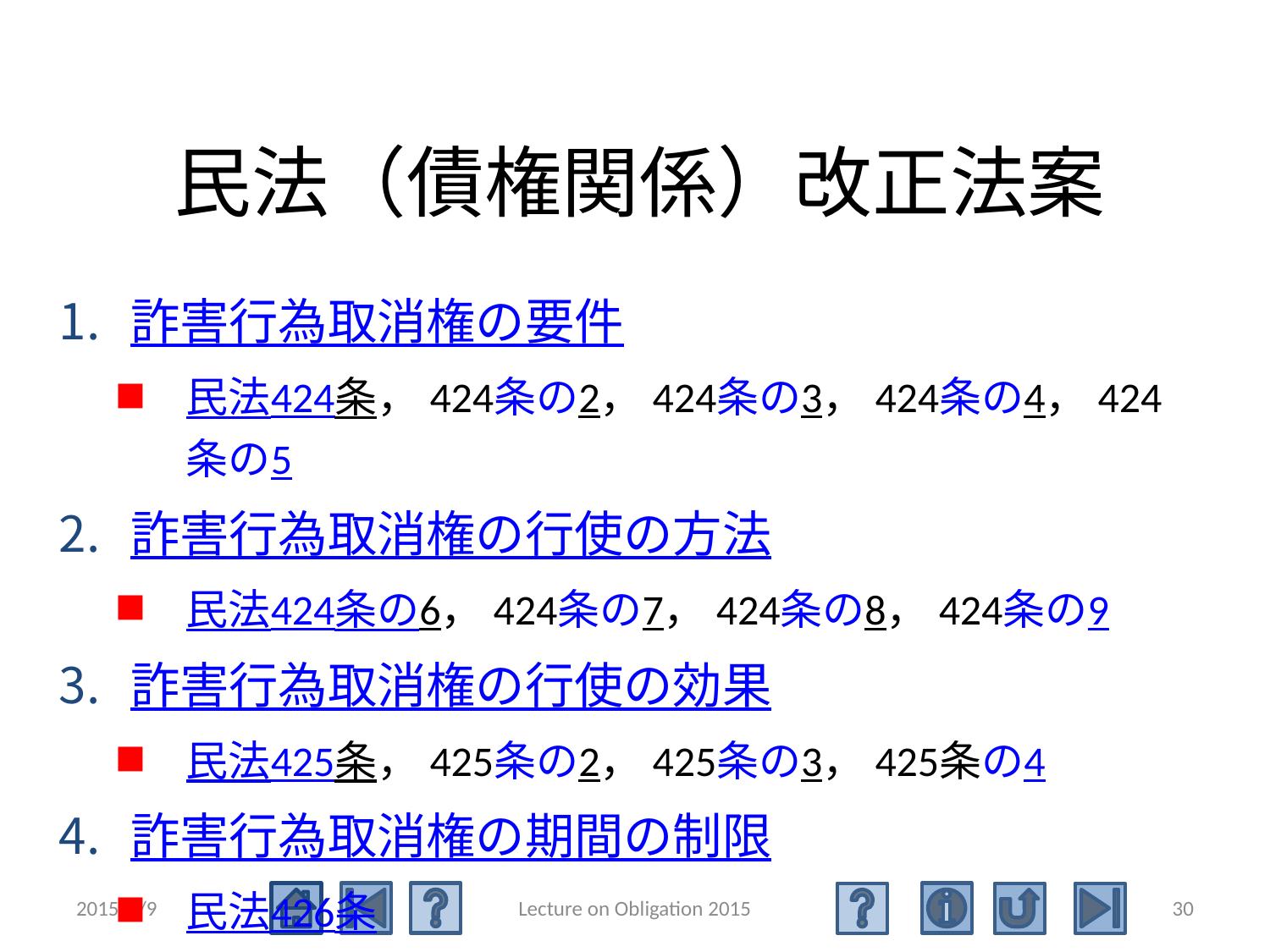

民法（債権関係）改正法案
詐害行為取消権の要件
民法424条，424条の2，424条の3，424条の4，424条の5
詐害行為取消権の行使の方法
民法424条の6，424条の7，424条の8，424条の9
詐害行為取消権の行使の効果
民法425条，425条の2，425条の3，425条の4
詐害行為取消権の期間の制限
民法426条
2015/6/9
Lecture on Obligation 2015
30